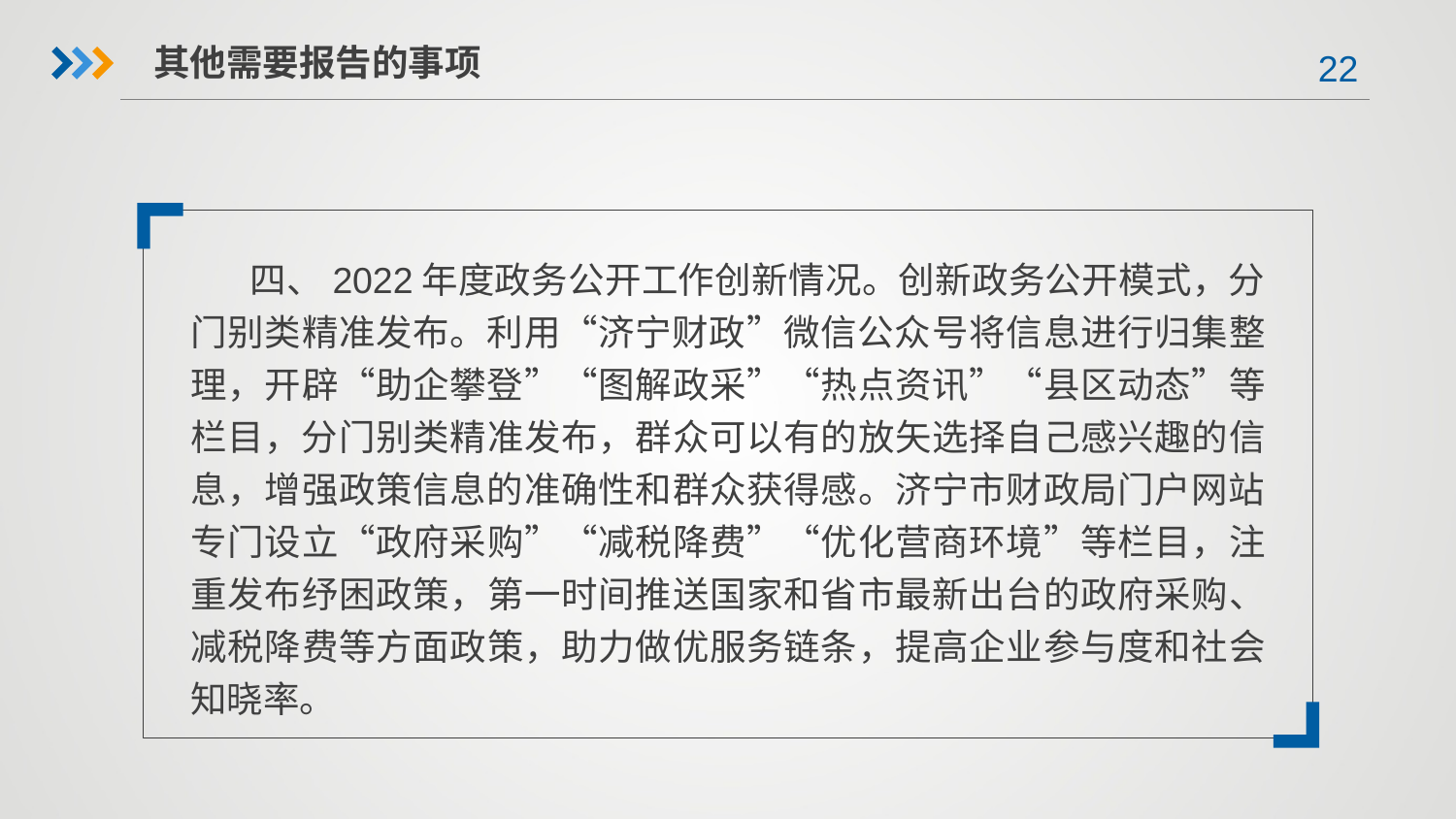

其他需要报告的事项

        四、2022年度政务公开工作创新情况。创新政务公开模式，分门别类精准发布。利用“济宁财政”微信公众号将信息进行归集整理，开辟“助企攀登”“图解政采”“热点资讯”“县区动态”等栏目，分门别类精准发布，群众可以有的放矢选择自己感兴趣的信息，增强政策信息的准确性和群众获得感。济宁市财政局门户网站专门设立“政府采购”“减税降费”“优化营商环境”等栏目，注重发布纾困政策，第一时间推送国家和省市最新出台的政府采购、减税降费等方面政策，助力做优服务链条，提高企业参与度和社会知晓率。